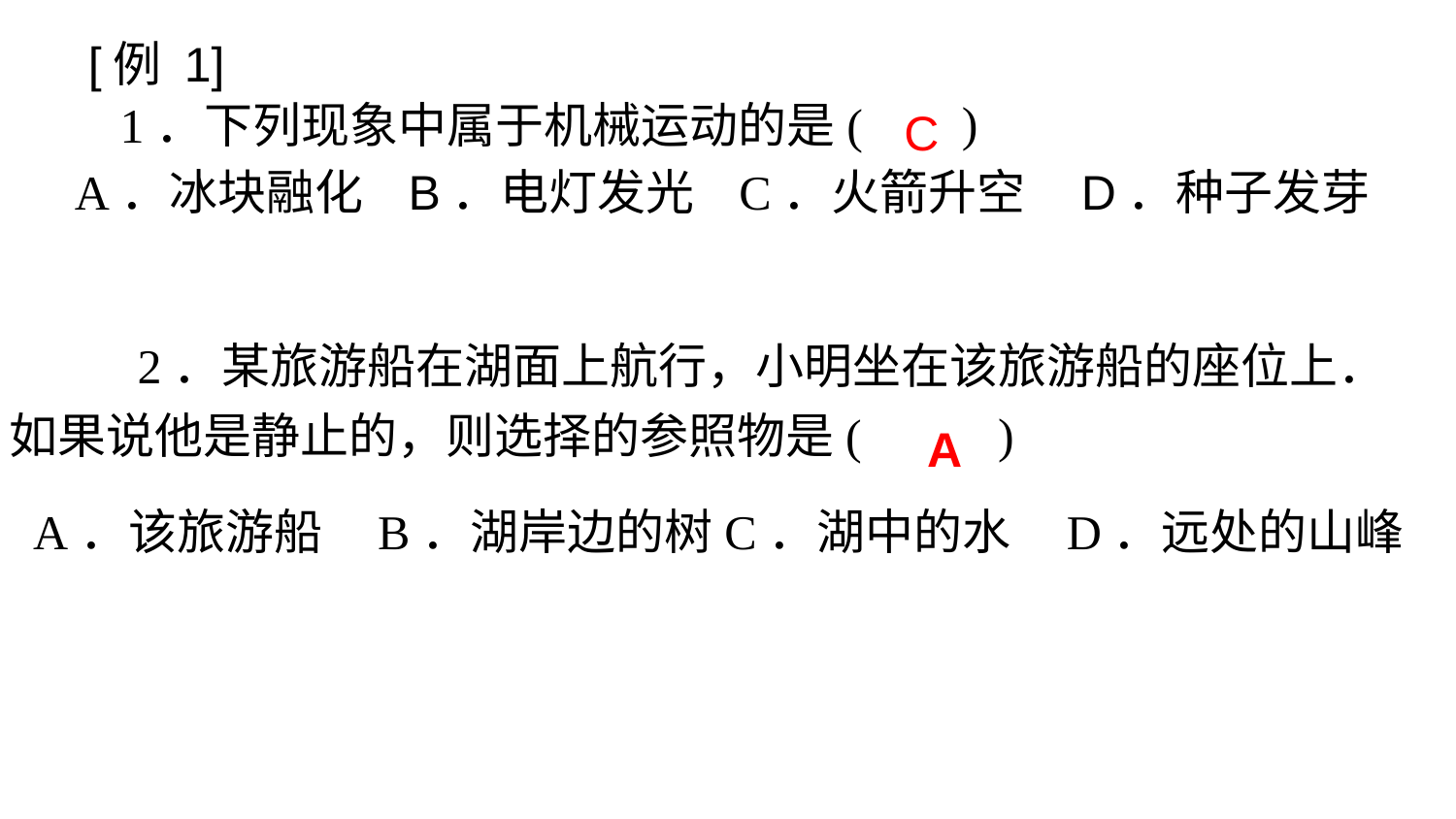

[例 1]
C
1．下列现象中属于机械运动的是(
)
A．冰块融化   B．电灯发光   C．火箭升空    D．种子发芽

2．某旅游船在湖面上航行，小明坐在该旅游船的座位上．
如果说他是静止的，则选择的参照物是(

  A．该旅游船    B．湖岸边的树C．湖中的水    D．远处的山峰

A
)